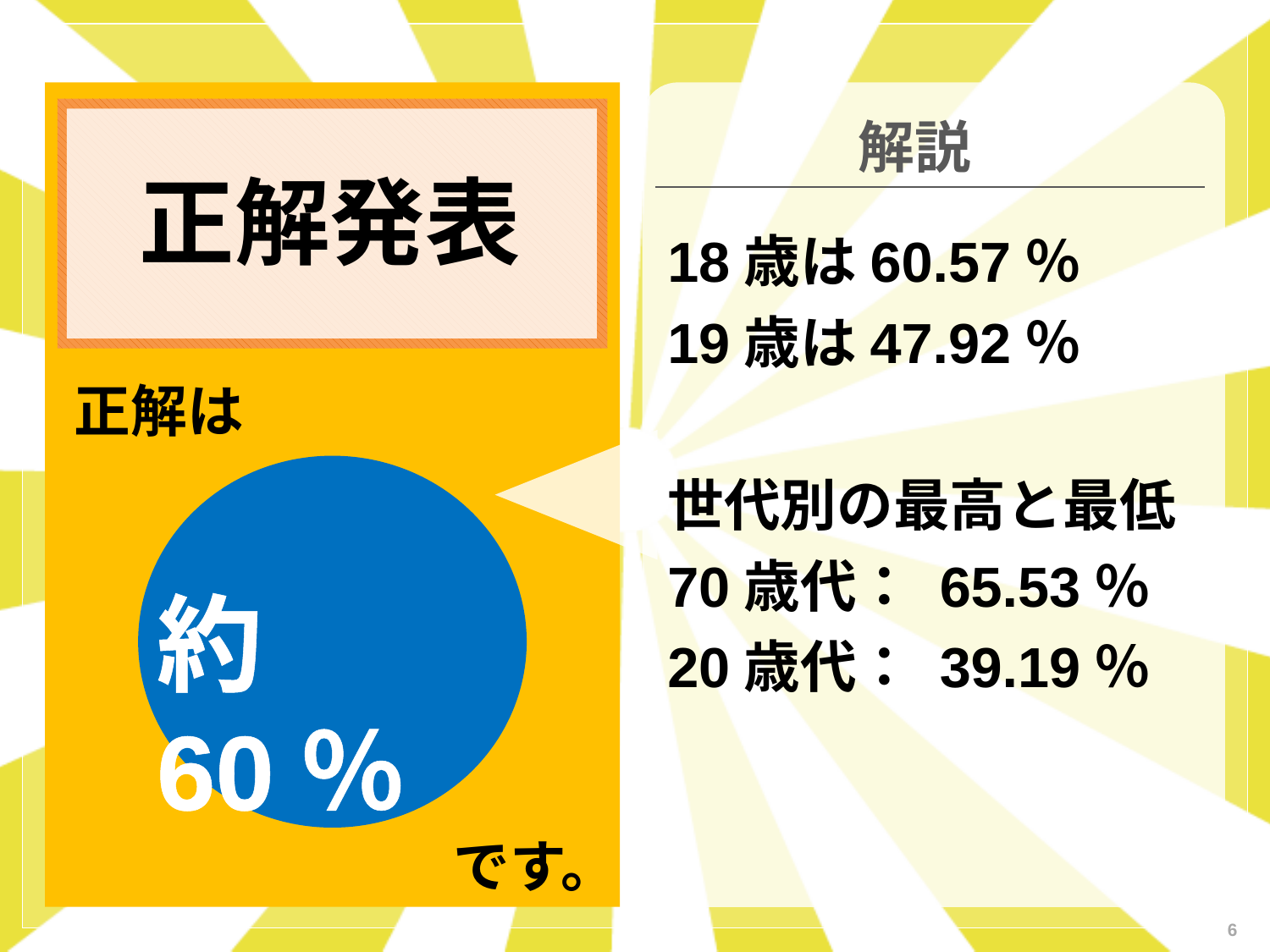

解説
正解発表
18歳は60.57％
19歳は47.92％

世代別の最高と最低
70歳代： 65.53％
20歳代： 39.19％
正解は

約60％
です。
6